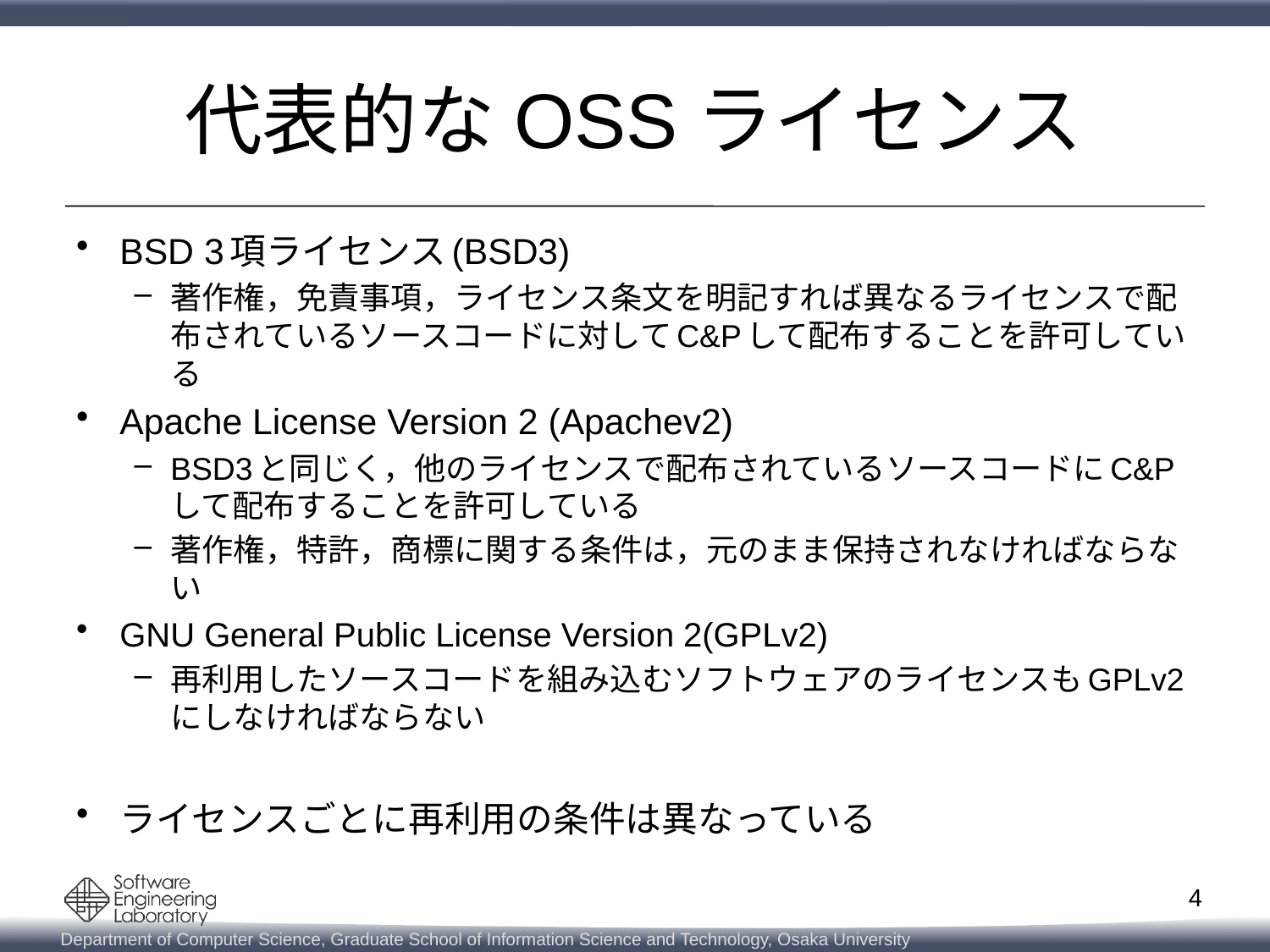

# 代表的なOSSライセンス
BSD 3項ライセンス(BSD3)
著作権，免責事項，ライセンス条文を明記すれば異なるライセンスで配布されているソースコードに対してC&Pして配布することを許可している
Apache License Version 2 (Apachev2)
BSD3と同じく，他のライセンスで配布されているソースコードにC&Pして配布することを許可している
著作権，特許，商標に関する条件は，元のまま保持されなければならない
GNU General Public License Version 2(GPLv2)
再利用したソースコードを組み込むソフトウェアのライセンスもGPLv2にしなければならない

ライセンスごとに再利用の条件は異なっている
4